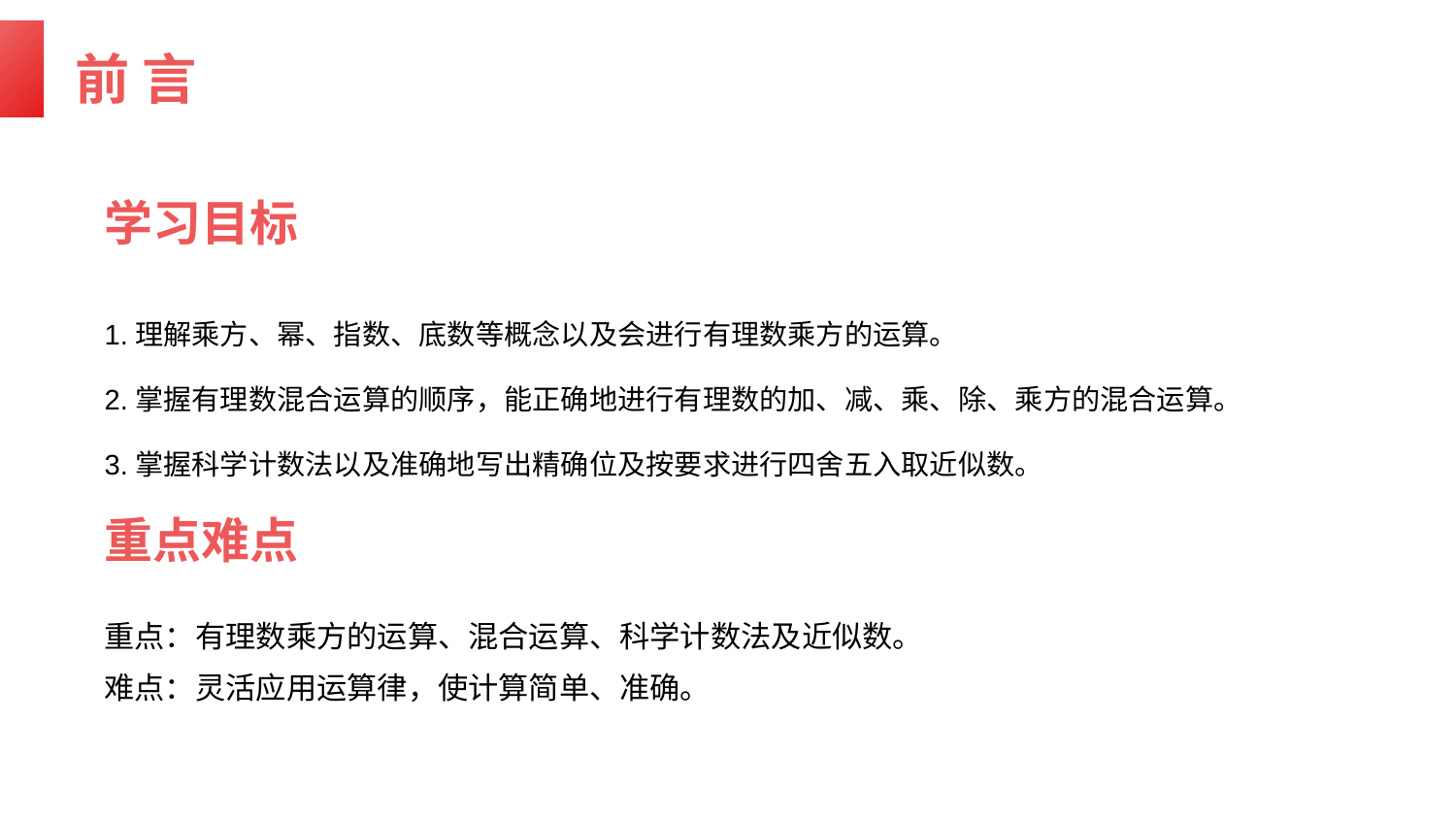

前 言
学习目标
1.理解乘方、幂、指数、底数等概念以及会进行有理数乘方的运算。
2.掌握有理数混合运算的顺序，能正确地进行有理数的加、减、乘、除、乘方的混合运算。
3.掌握科学计数法以及准确地写出精确位及按要求进行四舍五入取近似数。
重点难点
重点：有理数乘方的运算、混合运算、科学计数法及近似数。
难点：灵活应用运算律，使计算简单、准确。